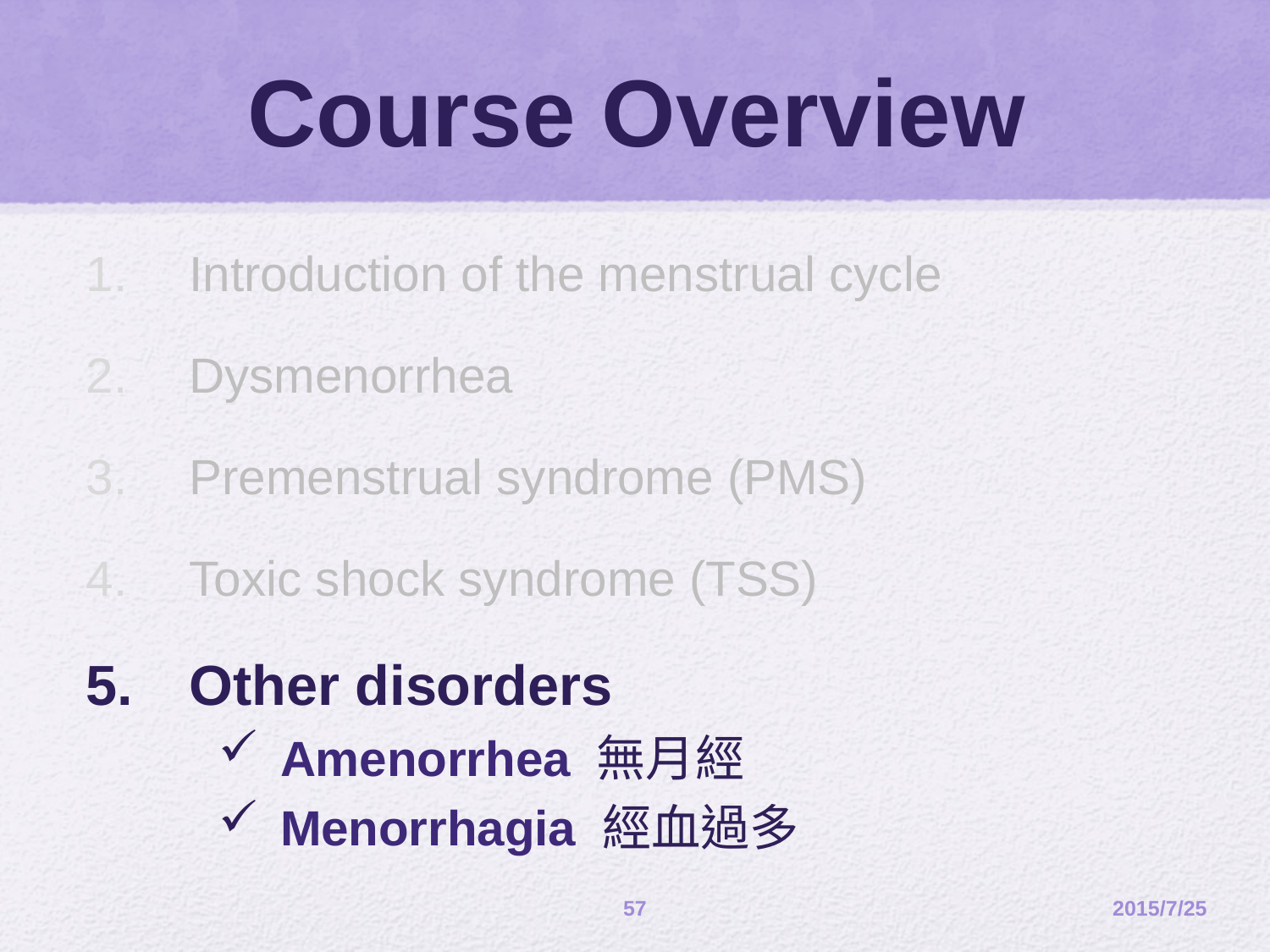

# Course Overview
Introduction of the menstrual cycle
Dysmenorrhea
Premenstrual syndrome (PMS)
Toxic shock syndrome (TSS)
Other disorders
Amenorrhea 無月經
Menorrhagia 經血過多

57
2015/7/25